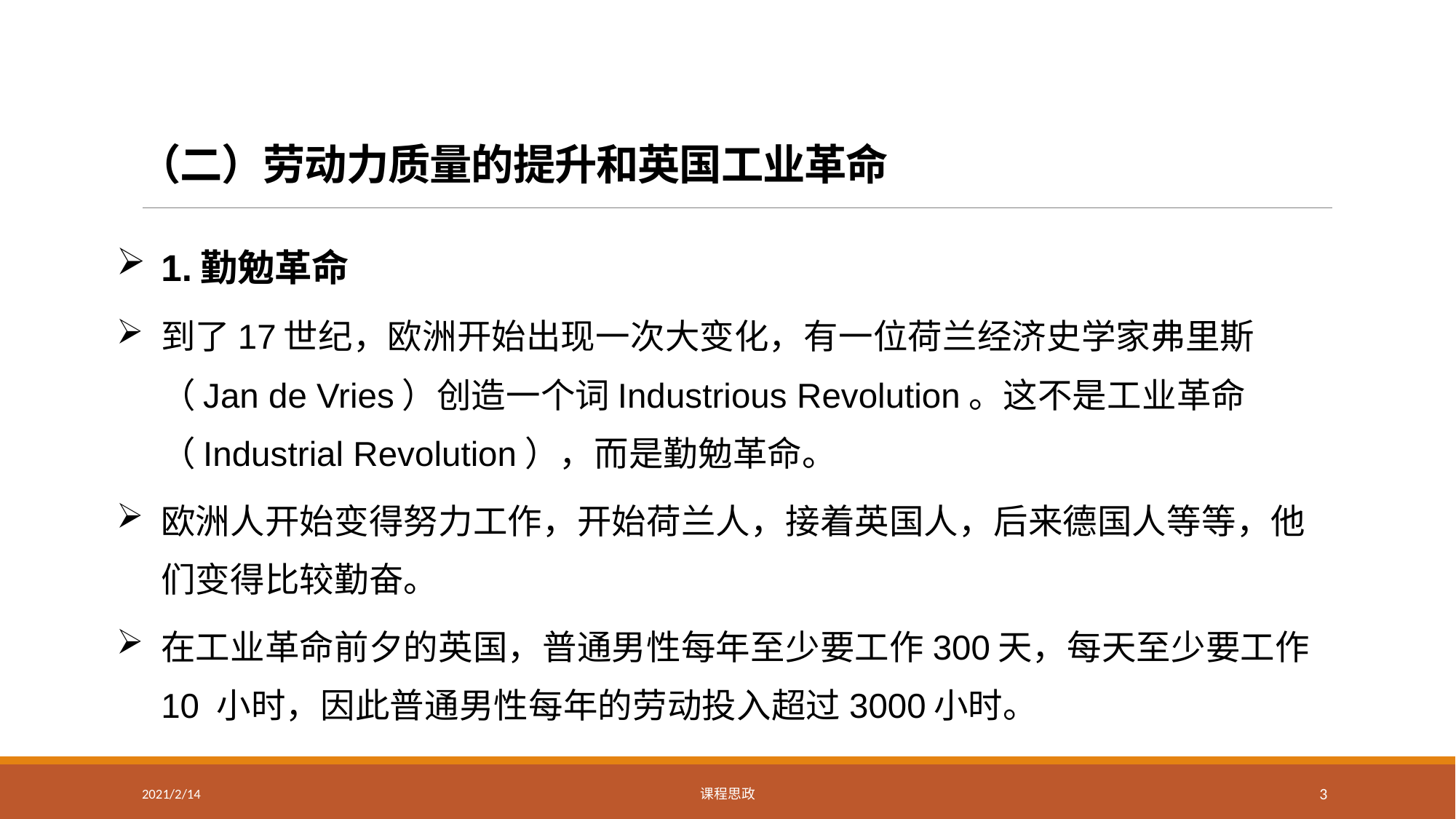

# （二）劳动力质量的提升和英国工业革命
1.勤勉革命
到了17世纪，欧洲开始出现一次大变化，有一位荷兰经济史学家弗里斯（Jan de Vries）创造一个词Industrious Revolution。这不是工业革命（Industrial Revolution），而是勤勉革命。
欧洲人开始变得努力工作，开始荷兰人，接着英国人，后来德国人等等，他们变得比较勤奋。
在工业革命前夕的英国，普通男性每年至少要工作300天，每天至少要工作10 小时，因此普通男性每年的劳动投入超过3000小时。

2021/2/14
课程思政
3